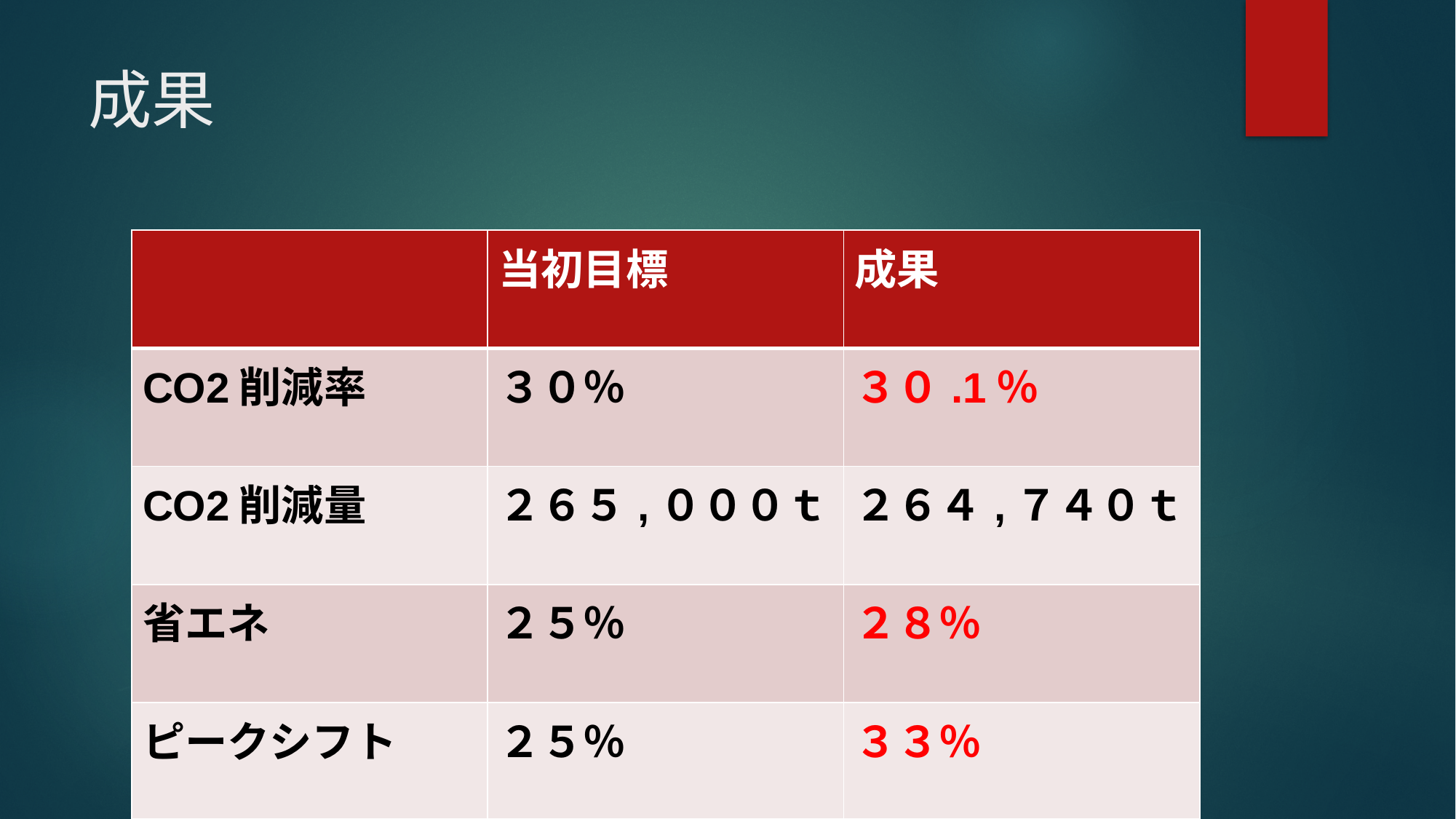

# 成果
|  | 当初目標 | 成果 |
| --- | --- | --- |
| CO2削減率 | ３０％ | ３０.1％ |
| CO2削減量 | ２６５,０００ｔ | ２６４,７４０ｔ |
| 省エネ | ２５％ | ２８％ |
| ピークシフト | ２５％ | ３３％ |